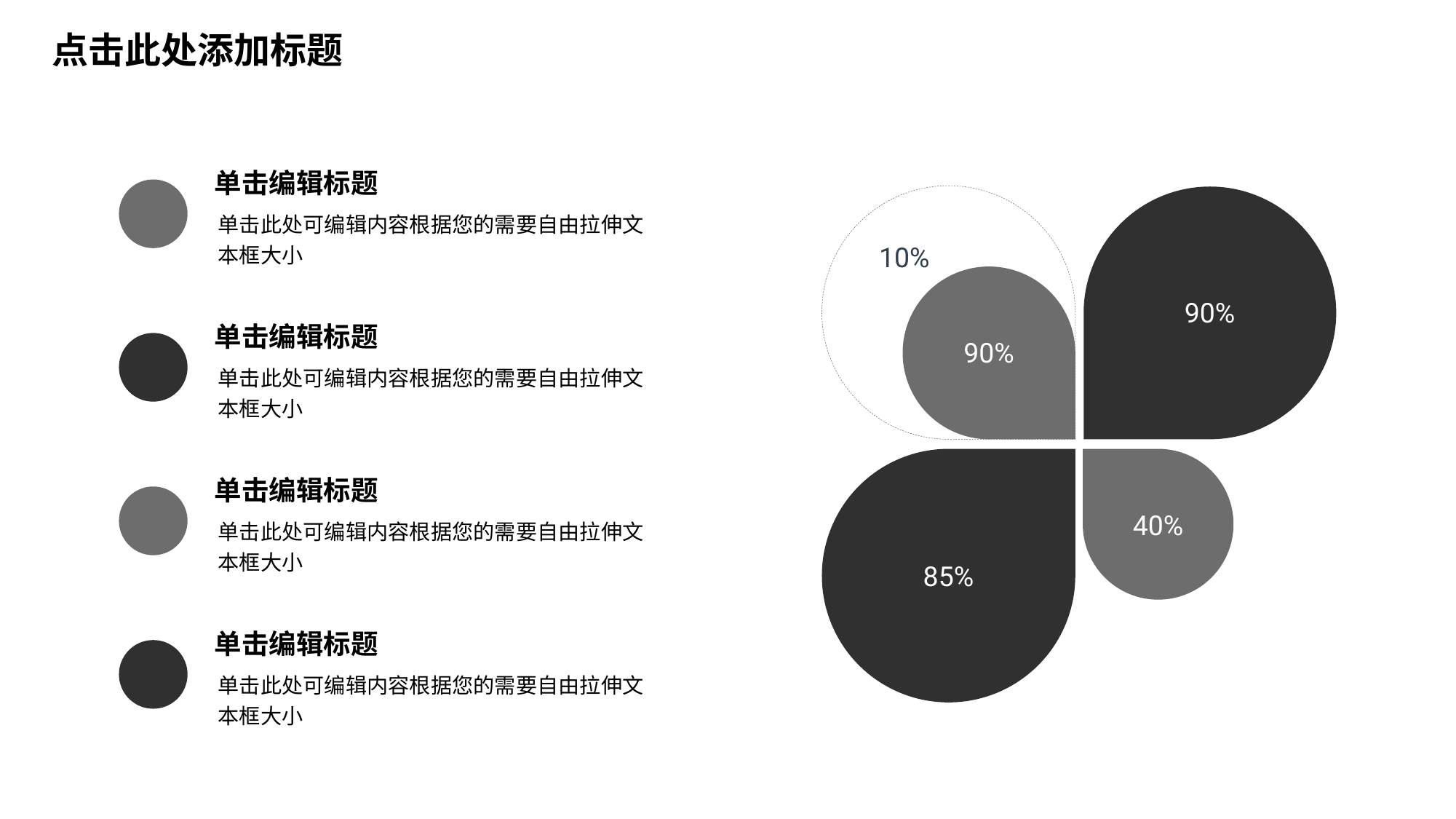

点击此处添加标题
单击编辑标题

单击此处可编辑内容根据您的需要自由拉伸文本框大小
10%

90%
单击编辑标题
90%

单击此处可编辑内容根据您的需要自由拉伸文本框大小

单击编辑标题

40%
单击此处可编辑内容根据您的需要自由拉伸文本框大小
85%
单击编辑标题

单击此处可编辑内容根据您的需要自由拉伸文本框大小